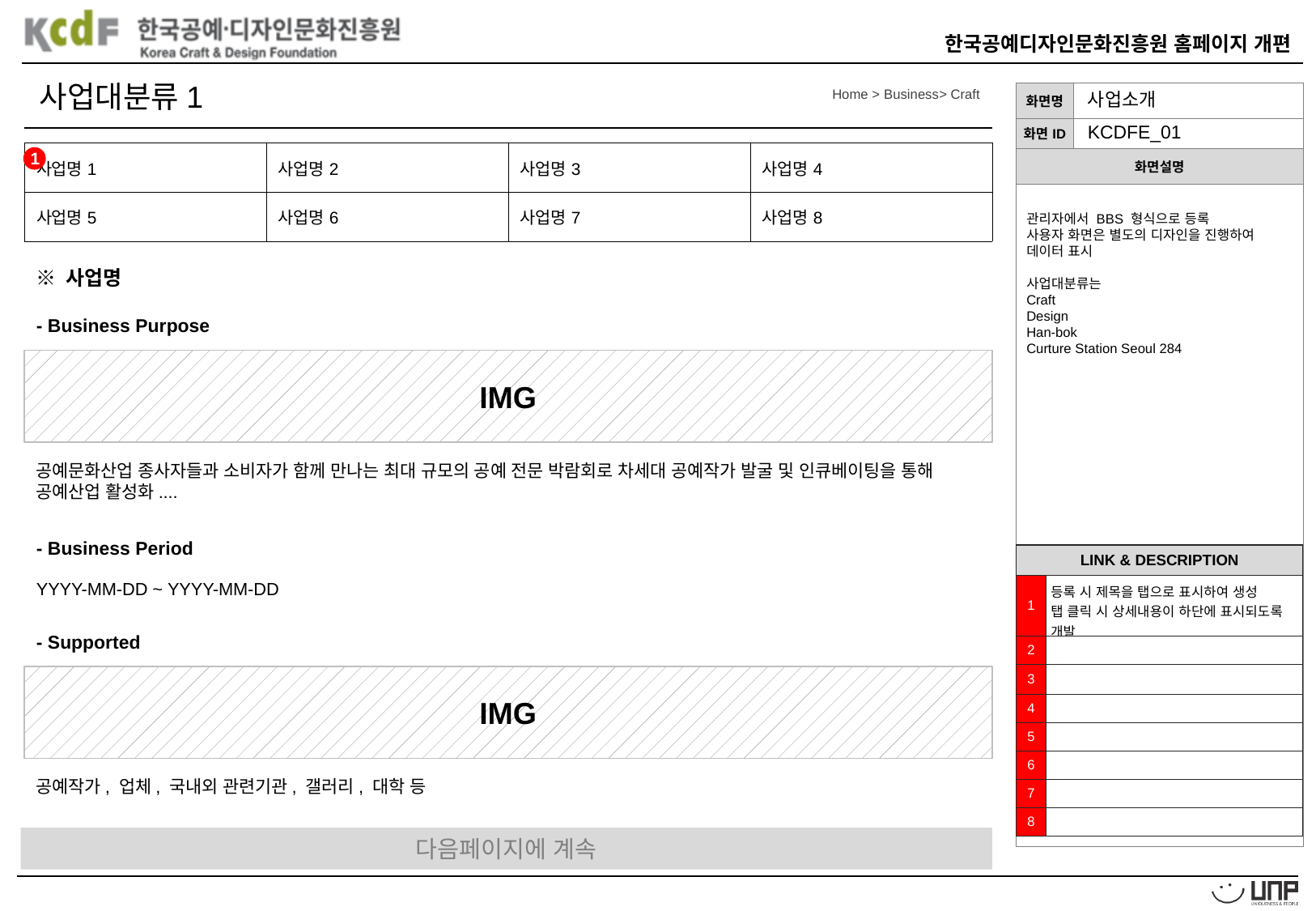

사업대분류1
Home > Business> Craft
사업소개
KCDFE_01
| 사업명1 | 사업명2 | 사업명3 | 사업명4 |
| --- | --- | --- | --- |
| 사업명5 | 사업명6 | 사업명7 | 사업명8 |
1
관리자에서 BBS 형식으로 등록
사용자 화면은 별도의 디자인을 진행하여 데이터 표시

사업대분류는
Craft
Design
Han-bok
Curture Station Seoul 284
※ 사업명
- Business Purpose
IMG
공예문화산업 종사자들과 소비자가 함께 만나는 최대 규모의 공예 전문 박람회로 차세대 공예작가 발굴 및 인큐베이팅을 통해 공예산업 활성화....
- Business Period
| LINK & DESCRIPTION |  |
| --- | --- |
| 1 | 등록 시 제목을 탭으로 표시하여 생성 탭 클릭 시 상세내용이 하단에 표시되도록 개발 |
| 2 |  |
| 3 |  |
| 4 |  |
| 5 |  |
| 6 |  |
| 7 |  |
| 8 |  |
YYYY-MM-DD ~ YYYY-MM-DD
- Supported
IMG
공예작가, 업체, 국내외 관련기관, 갤러리, 대학 등
다음페이지에 계속